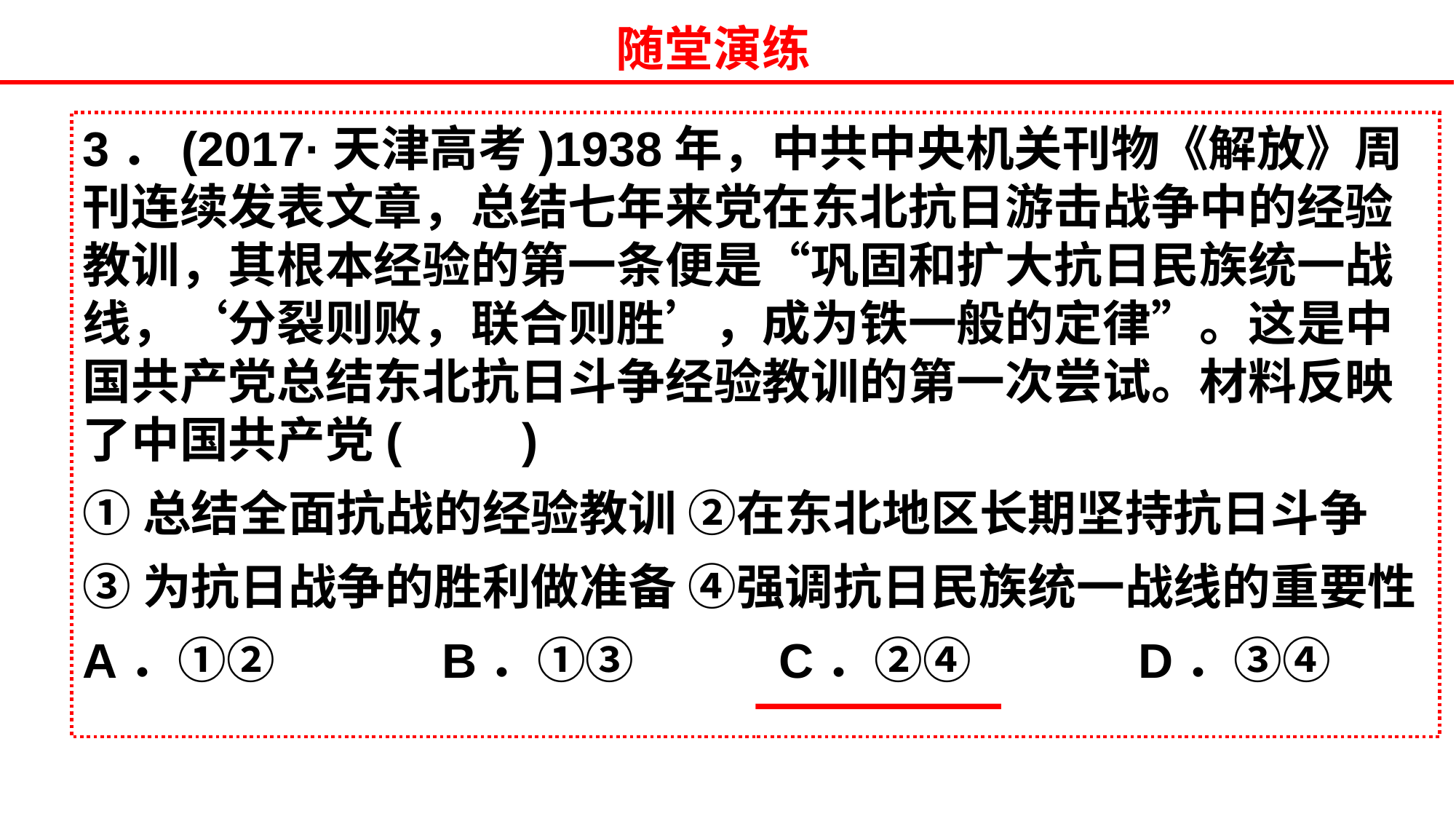

随堂演练
3．(2017·天津高考)1938年，中共中央机关刊物《解放》周刊连续发表文章，总结七年来党在东北抗日游击战争中的经验教训，其根本经验的第一条便是“巩固和扩大抗日民族统一战线，‘分裂则败，联合则胜’，成为铁一般的定律”。这是中国共产党总结东北抗日斗争经验教训的第一次尝试。材料反映了中国共产党(　　)
①总结全面抗战的经验教训 ②在东北地区长期坚持抗日斗争
③为抗日战争的胜利做准备 ④强调抗日民族统一战线的重要性
A．①②              B．①③            C．②④              D．③④